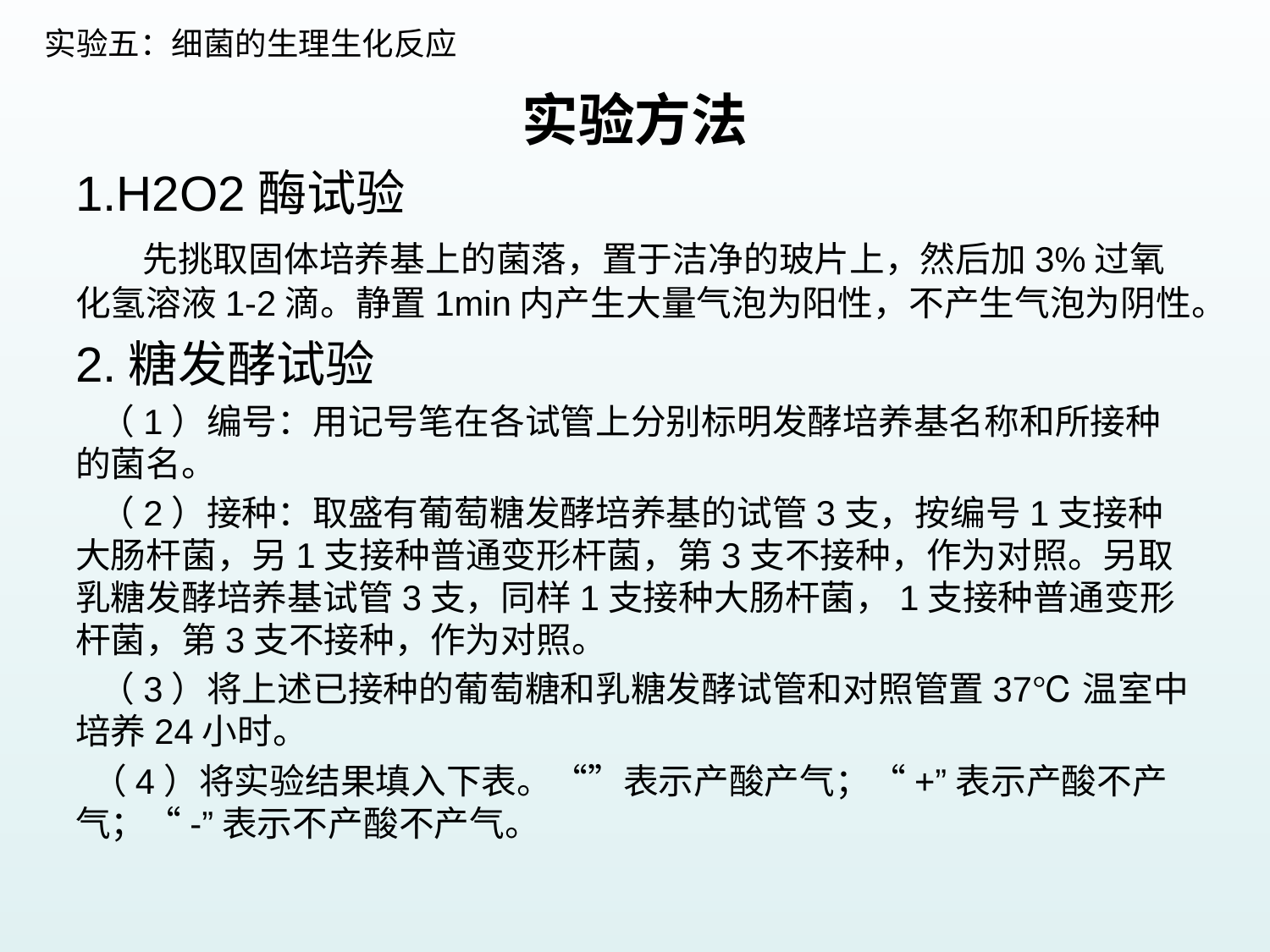

实验五：细菌的生理生化反应
实验方法
1.H2O2酶试验
      先挑取固体培养基上的菌落，置于洁净的玻片上，然后加3%过氧化氢溶液1-2滴。静置1min内产生大量气泡为阳性，不产生气泡为阴性。
2.糖发酵试验
  （1）编号：用记号笔在各试管上分别标明发酵培养基名称和所接种的菌名。
  （2）接种：取盛有葡萄糖发酵培养基的试管3支，按编号1支接种大肠杆菌，另1支接种普通变形杆菌，第3支不接种，作为对照。另取乳糖发酵培养基试管3支，同样1支接种大肠杆菌，1支接种普通变形杆菌，第3支不接种，作为对照。
  （3）将上述已接种的葡萄糖和乳糖发酵试管和对照管置37℃温室中培养24小时。
 （4）将实验结果填入下表。“”表示产酸产气；“+”表示产酸不产气；“-”表示不产酸不产气。